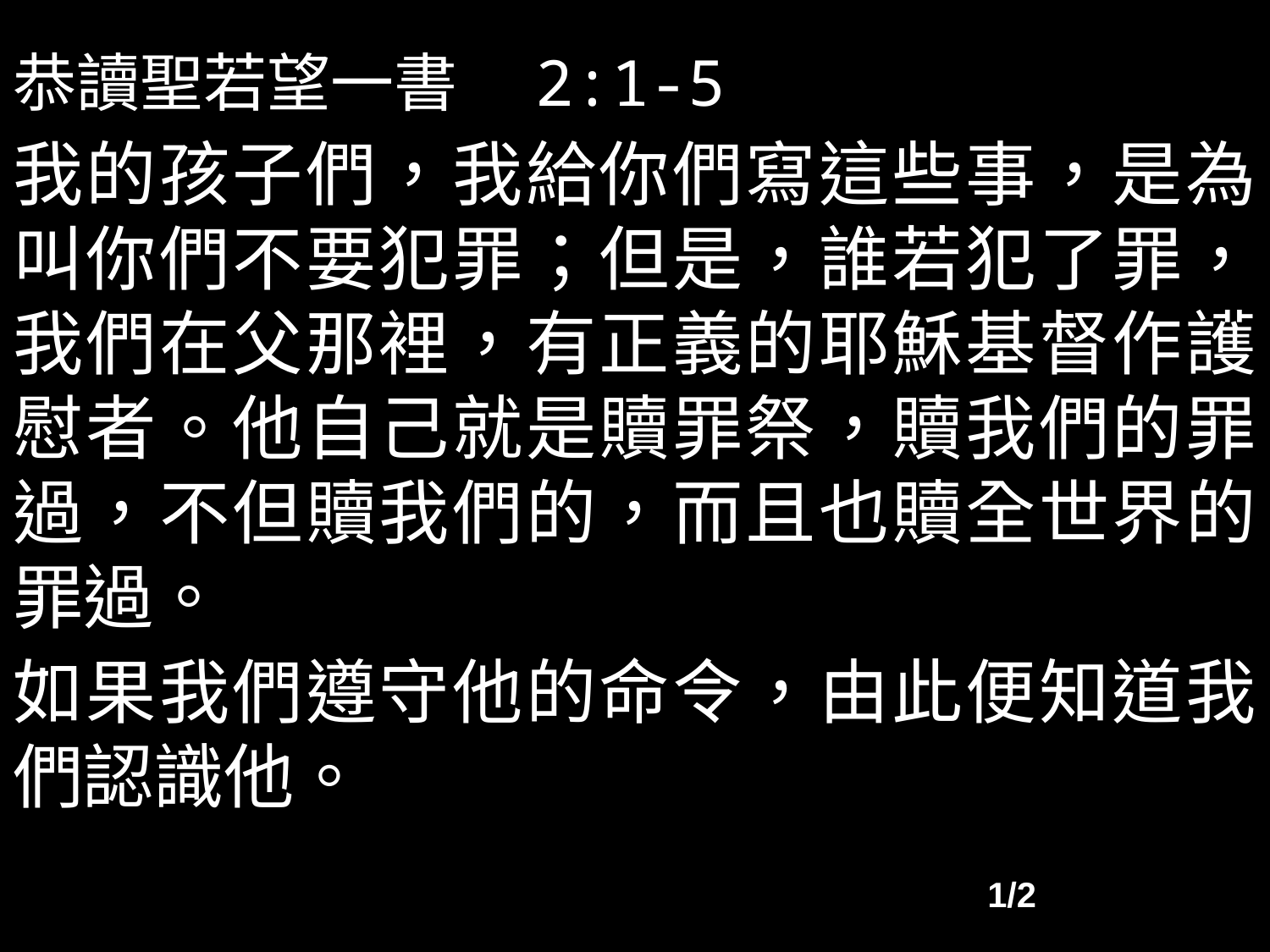

恭讀聖若望一書　2:1-5
我的孩子們，我給你們寫這些事，是為叫你們不要犯罪；但是，誰若犯了罪，我們在父那裡，有正義的耶穌基督作護慰者。他自己就是贖罪祭，贖我們的罪過，不但贖我們的，而且也贖全世界的罪過。
如果我們遵守他的命令，由此便知道我們認識他。
1/2